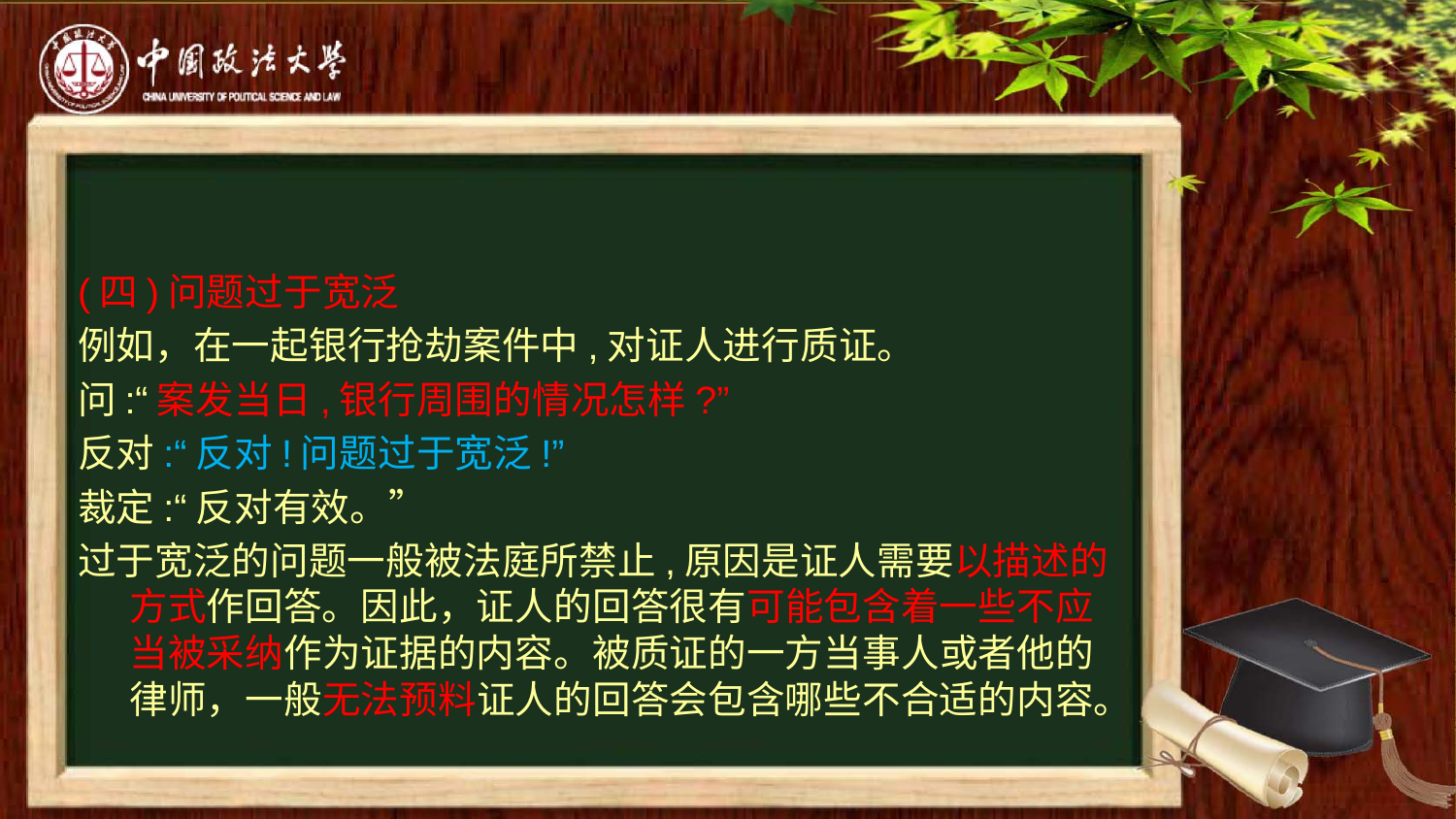

#
(四)问题过于宽泛
例如，在一起银行抢劫案件中,对证人进行质证。
问:“案发当日,银行周围的情况怎样?”
反对:“反对!问题过于宽泛!”
裁定:“反对有效。”
过于宽泛的问题一般被法庭所禁止,原因是证人需要以描述的方式作回答。因此，证人的回答很有可能包含着一些不应当被采纳作为证据的内容。被质证的一方当事人或者他的律师，一般无法预料证人的回答会包含哪些不合适的内容。